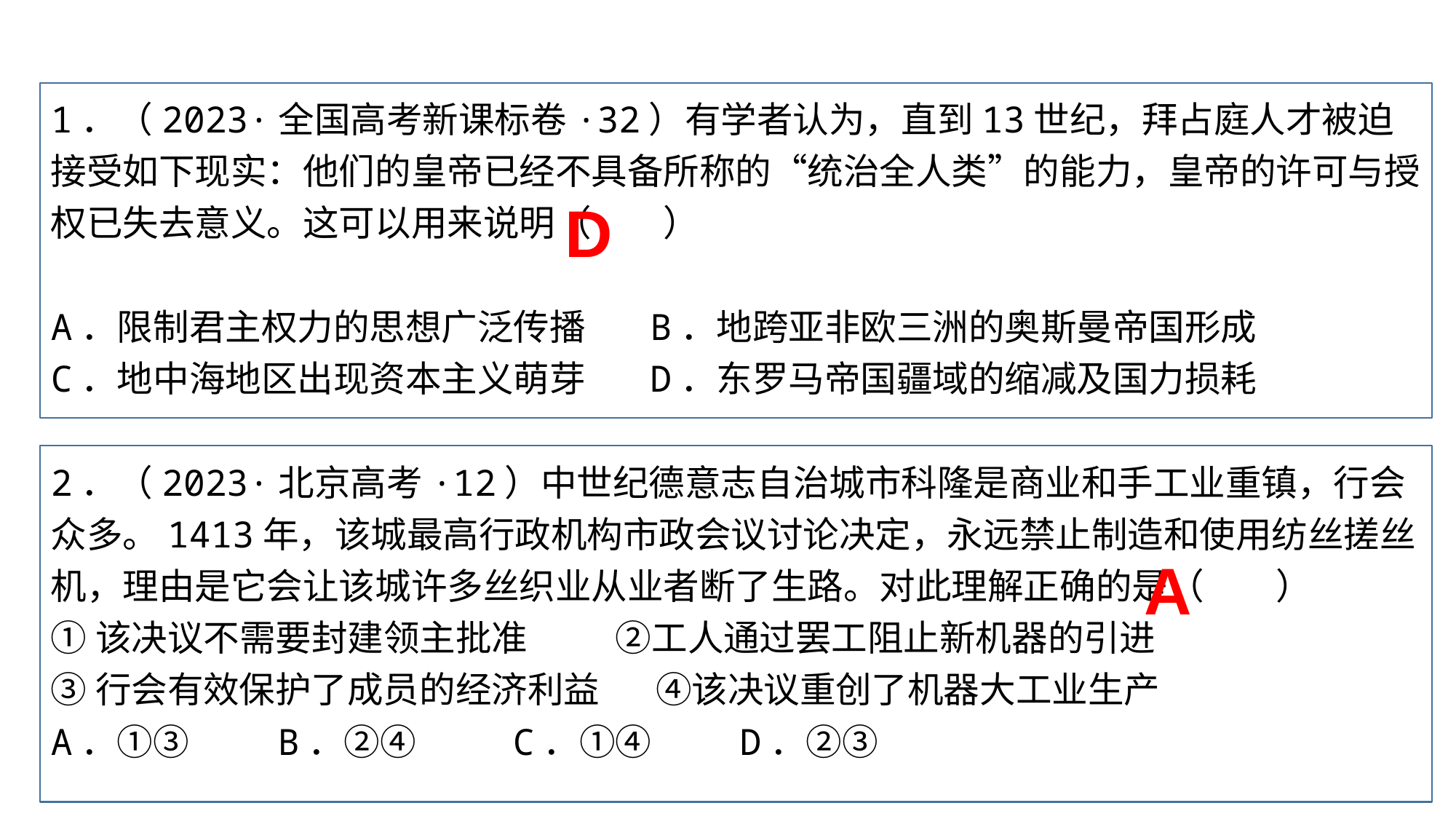

1．（2023·全国高考新课标卷·32）有学者认为，直到13世纪，拜占庭人才被迫接受如下现实：他们的皇帝已经不具备所称的“统治全人类”的能力，皇帝的许可与授权已失去意义。这可以用来说明（　　）

A．限制君主权力的思想广泛传播       B．地跨亚非欧三洲的奥斯曼帝国形成
C．地中海地区出现资本主义萌芽       D．东罗马帝国疆域的缩减及国力损耗
D

2．（2023·北京高考·12）中世纪德意志自治城市科隆是商业和手工业重镇，行会众多。1413年，该城最高行政机构市政会议讨论决定，永远禁止制造和使用纺丝搓丝机，理由是它会让该城许多丝织业从业者断了生路。对此理解正确的是（　　）
①该决议不需要封建领主批准           ②工人通过罢工阻止新机器的引进
③行会有效保护了成员的经济利益       ④该决议重创了机器大工业生产
A．①③          B．②④           C．①④          D．②③
A